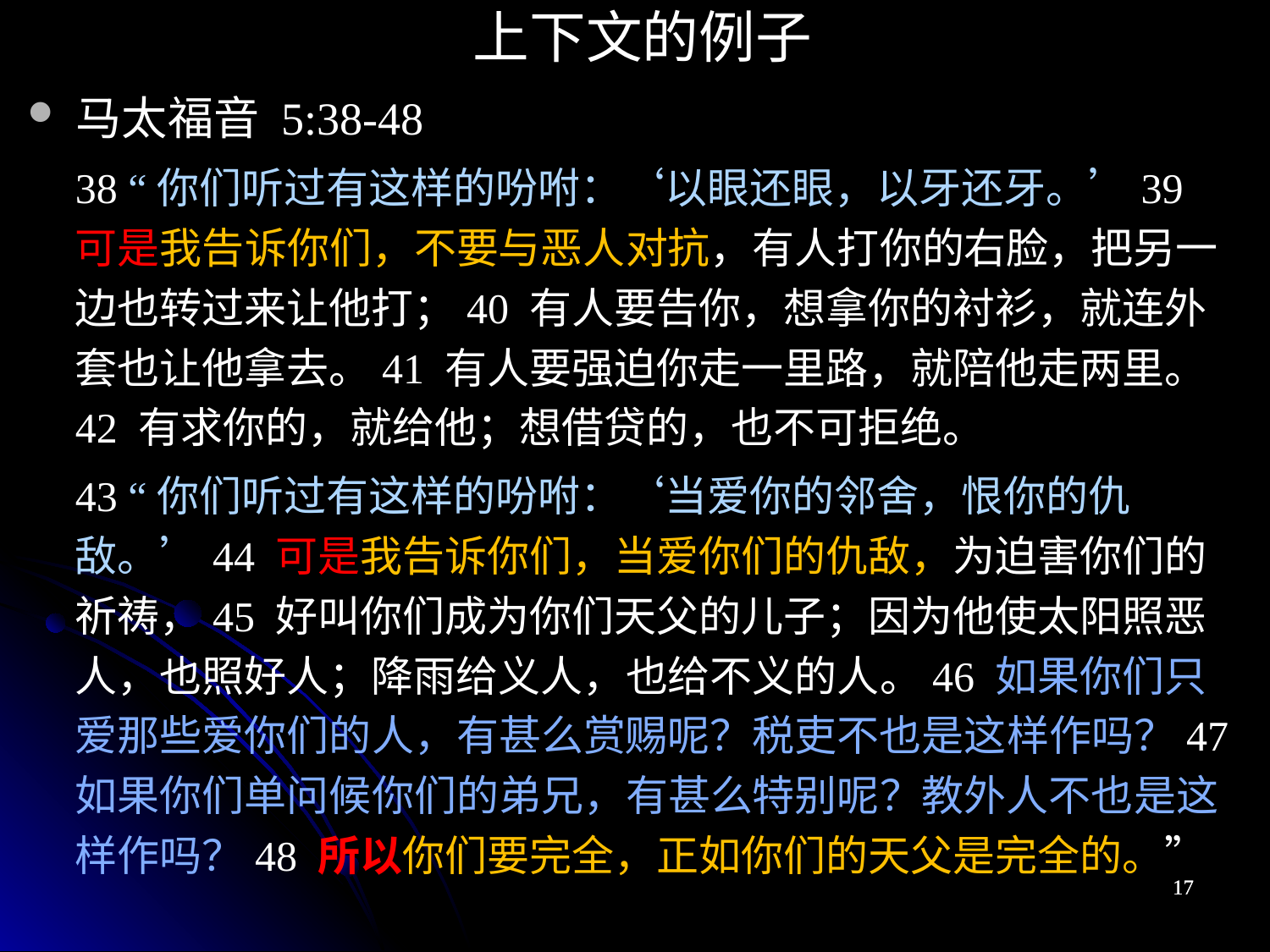

上下文的例子
马太福音 5:38-48
38 “你们听过有这样的吩咐：‘以眼还眼，以牙还牙。’39 可是我告诉你们，不要与恶人对抗，有人打你的右脸，把另一边也转过来让他打；40 有人要告你，想拿你的衬衫，就连外套也让他拿去。41 有人要强迫你走一里路，就陪他走两里。42 有求你的，就给他；想借贷的，也不可拒绝。
43 “你们听过有这样的吩咐：‘当爱你的邻舍，恨你的仇敌。’44 可是我告诉你们，当爱你们的仇敌，为迫害你们的祈祷，45 好叫你们成为你们天父的儿子；因为他使太阳照恶人，也照好人；降雨给义人，也给不义的人。46 如果你们只爱那些爱你们的人，有甚么赏赐呢？税吏不也是这样作吗？47 如果你们单问候你们的弟兄，有甚么特别呢？教外人不也是这样作吗？48 所以你们要完全，正如你们的天父是完全的。”
17
17